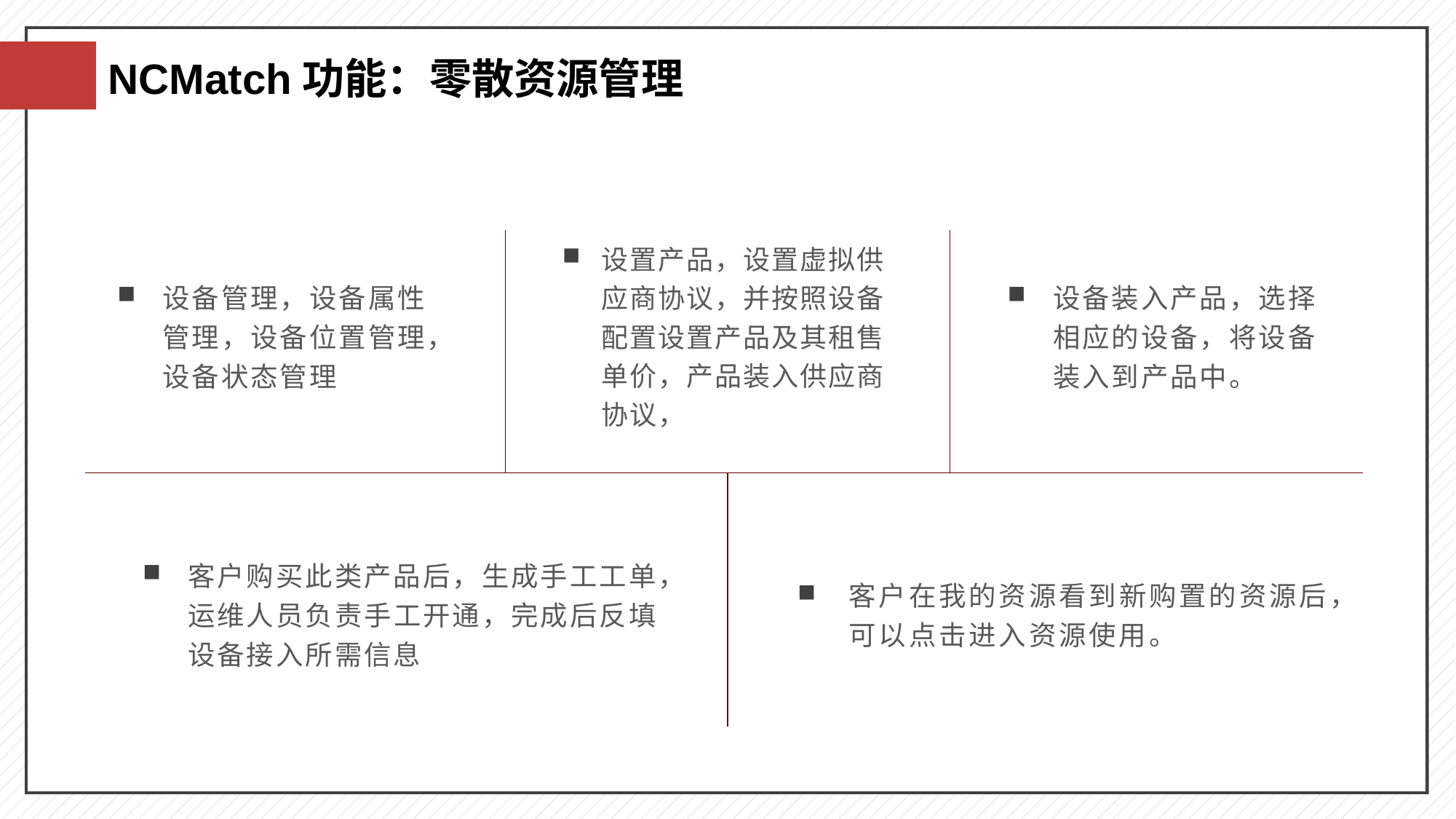

NCMatch功能：零散资源管理
设备管理，设备属性管理，设备位置管理，设备状态管理
设置产品，设置虚拟供应商协议，并按照设备配置设置产品及其租售单价，产品装入供应商协议，
设备装入产品，选择相应的设备，将设备装入到产品中。
客户购买此类产品后，生成手工工单，运维人员负责手工开通，完成后反填设备接入所需信息
客户在我的资源看到新购置的资源后，可以点击进入资源使用。